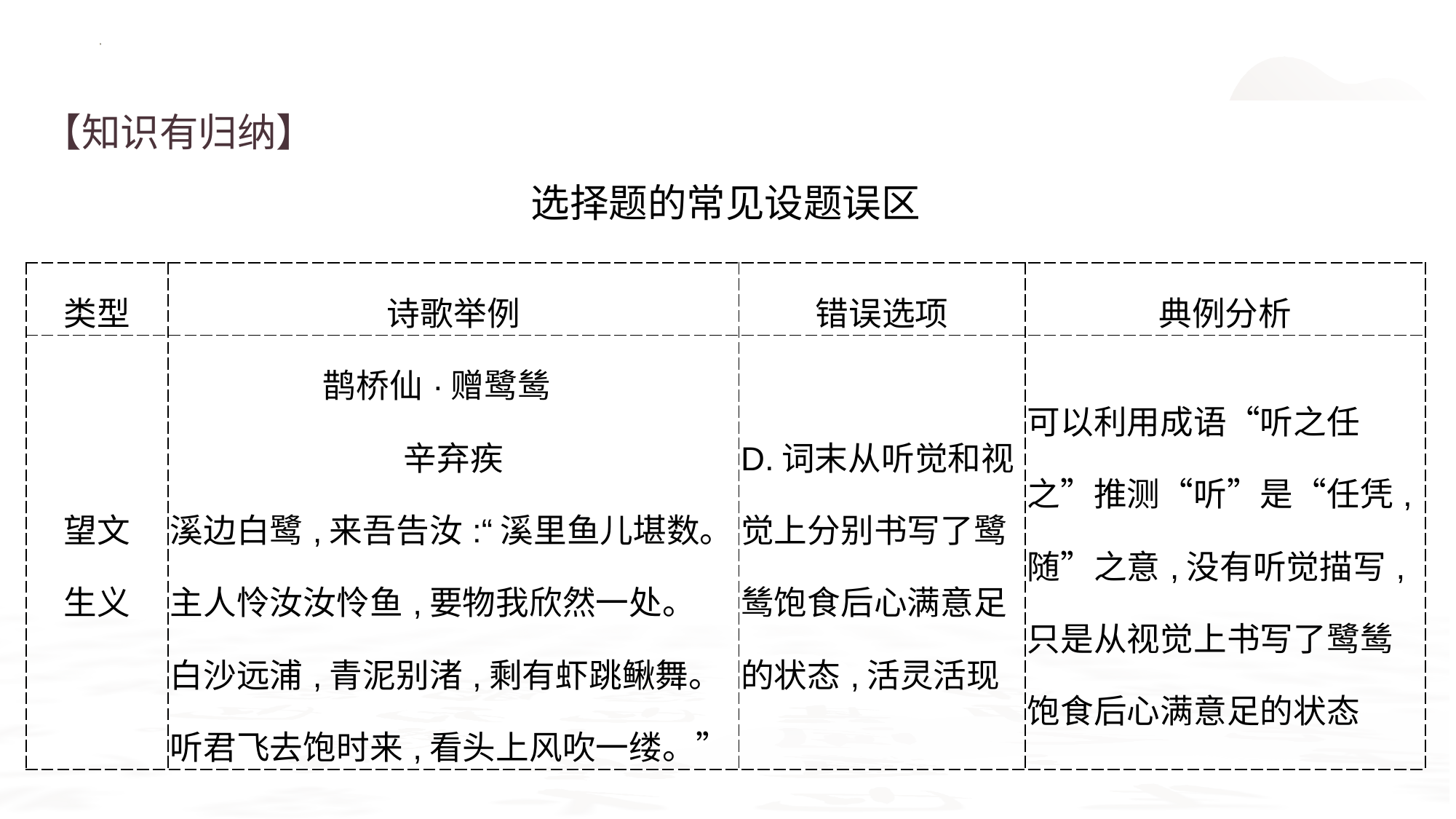

【知识有归纳】
选择题的常见设题误区
| 类型 | 诗歌举例 | 错误选项 | 典例分析 |
| --- | --- | --- | --- |
| 望文 生义 | 鹊桥仙·赠鹭鸶　 辛弃疾 溪边白鹭,来吾告汝:“溪里鱼儿堪数。 主人怜汝汝怜鱼,要物我欣然一处。 白沙远浦,青泥别渚,剩有虾跳鳅舞。 听君飞去饱时来,看头上风吹一缕。” | D.词末从听觉和视觉上分别书写了鹭鸶饱食后心满意足的状态,活灵活现 | 可以利用成语“听之任之”推测“听”是“任凭,随”之意,没有听觉描写,只是从视觉上书写了鹭鸶饱食后心满意足的状态 |